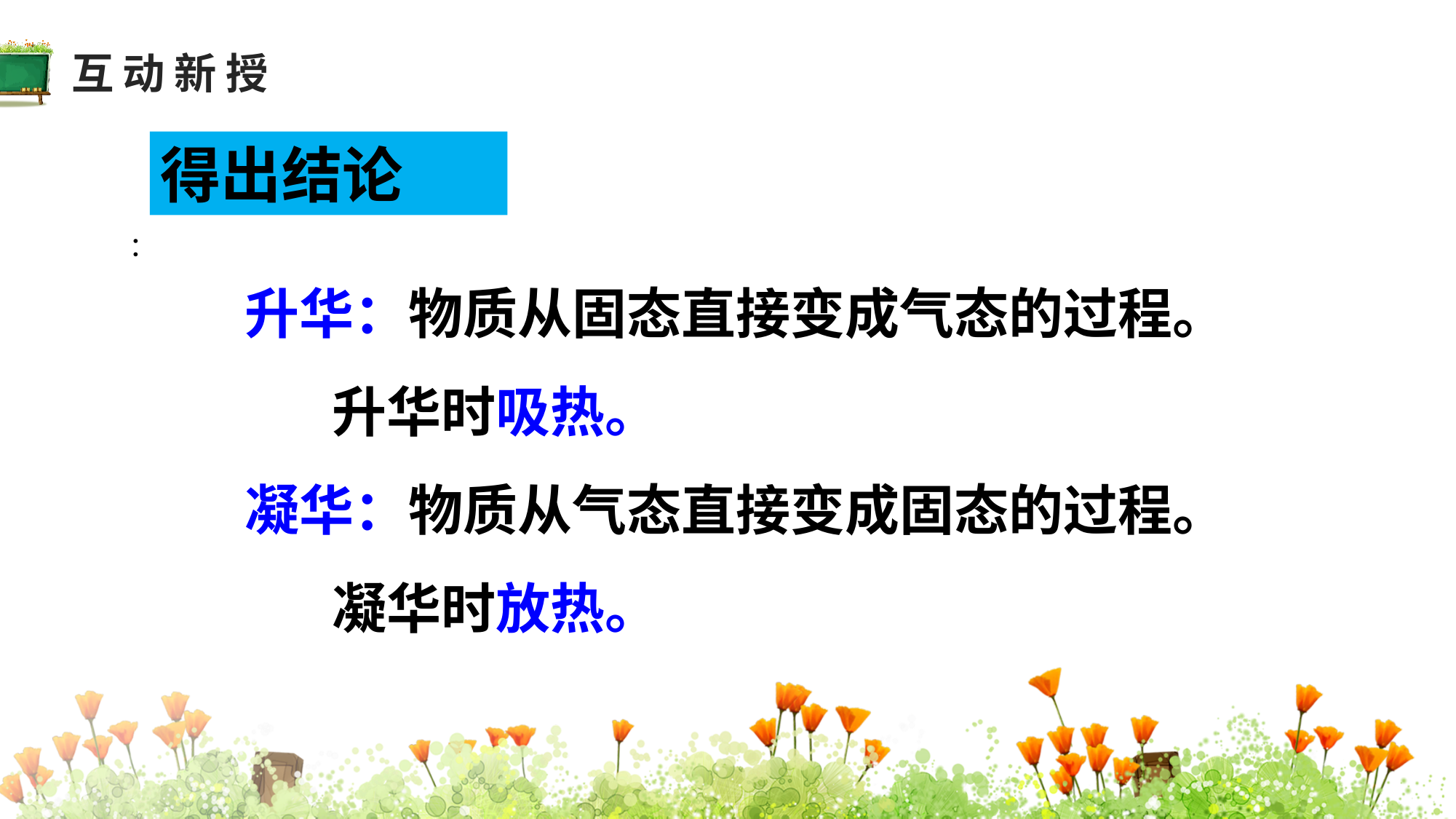

互动新授
得出结论
：
升华：物质从固态直接变成气态的过程。
      升华时吸热。
凝华：物质从气态直接变成固态的过程。
      凝华时放热。